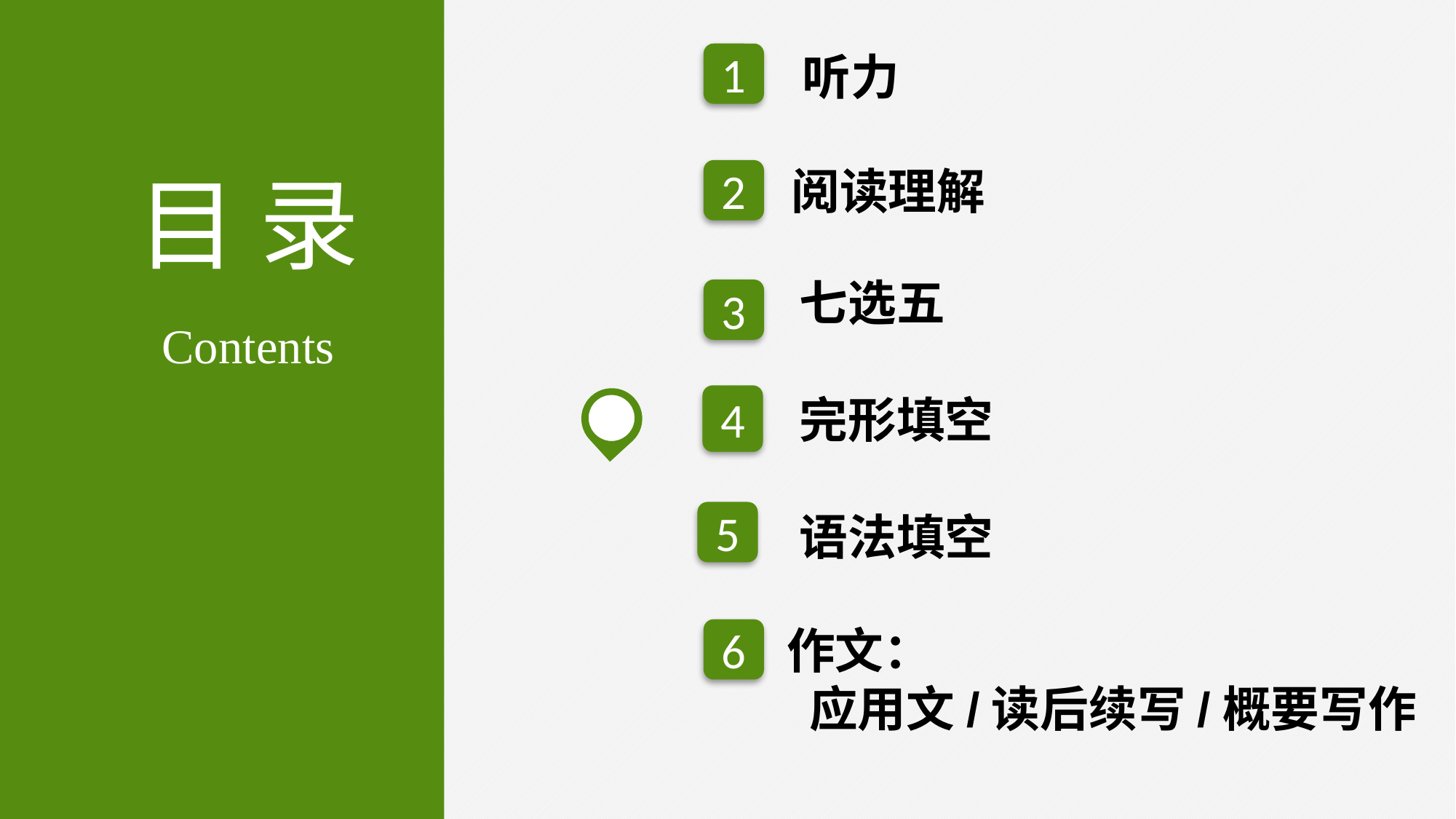

听力
1
阅读理解
目 录
2
七选五
3
Contents
完形填空
4

语法填空
5
作文：
 应用文/读后续写/概要写作
6